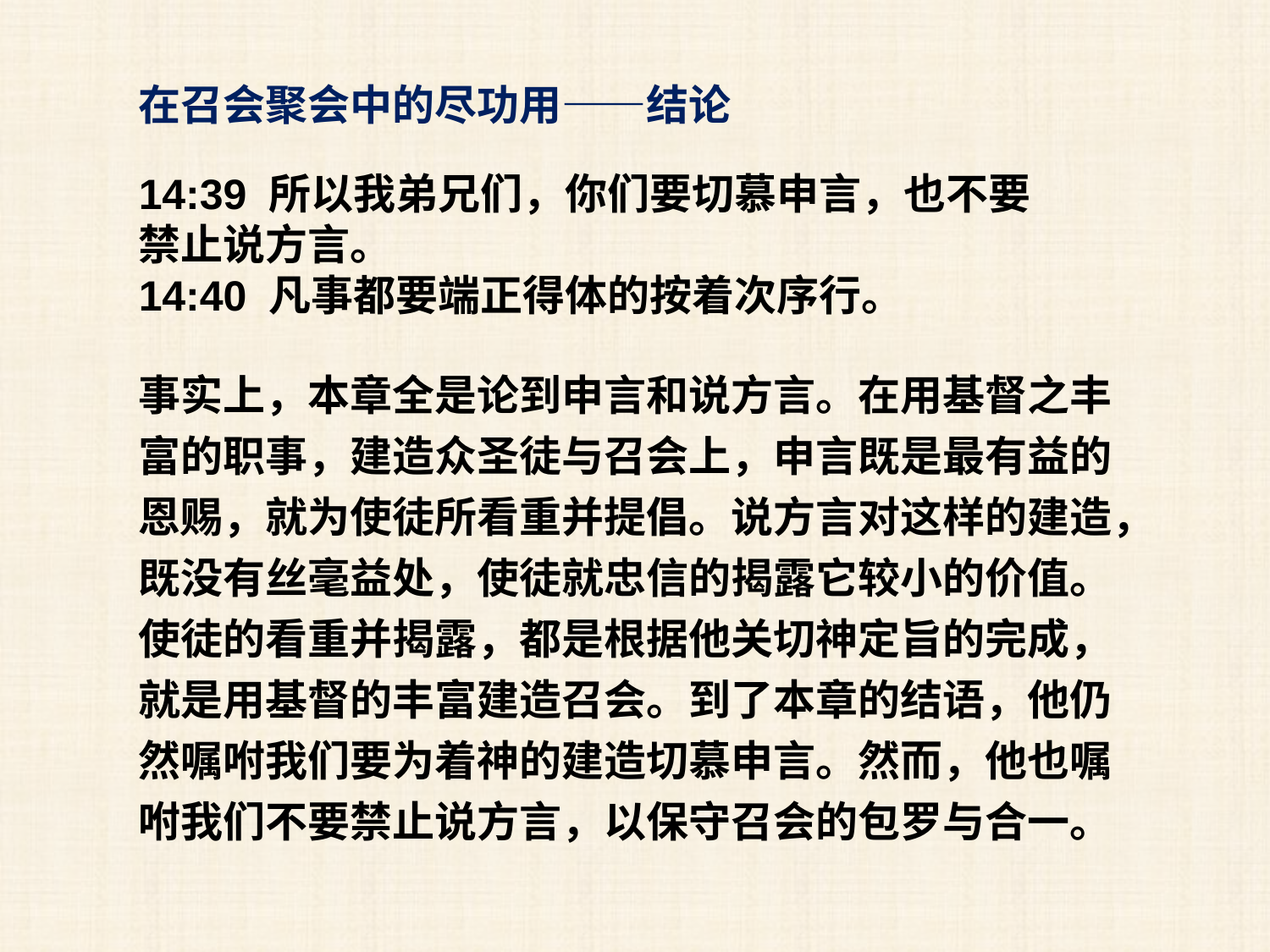

在召会聚会中的尽功用——结论
14:39 所以我弟兄们，你们要切慕申言，也不要禁止说方言。
14:40 凡事都要端正得体的按着次序行。
事实上，本章全是论到申言和说方言。在用基督之丰富的职事，建造众圣徒与召会上，申言既是最有益的恩赐，就为使徒所看重并提倡。说方言对这样的建造，既没有丝毫益处，使徒就忠信的揭露它较小的价值。使徒的看重并揭露，都是根据他关切神定旨的完成，就是用基督的丰富建造召会。到了本章的结语，他仍然嘱咐我们要为着神的建造切慕申言。然而，他也嘱咐我们不要禁止说方言，以保守召会的包罗与合一。